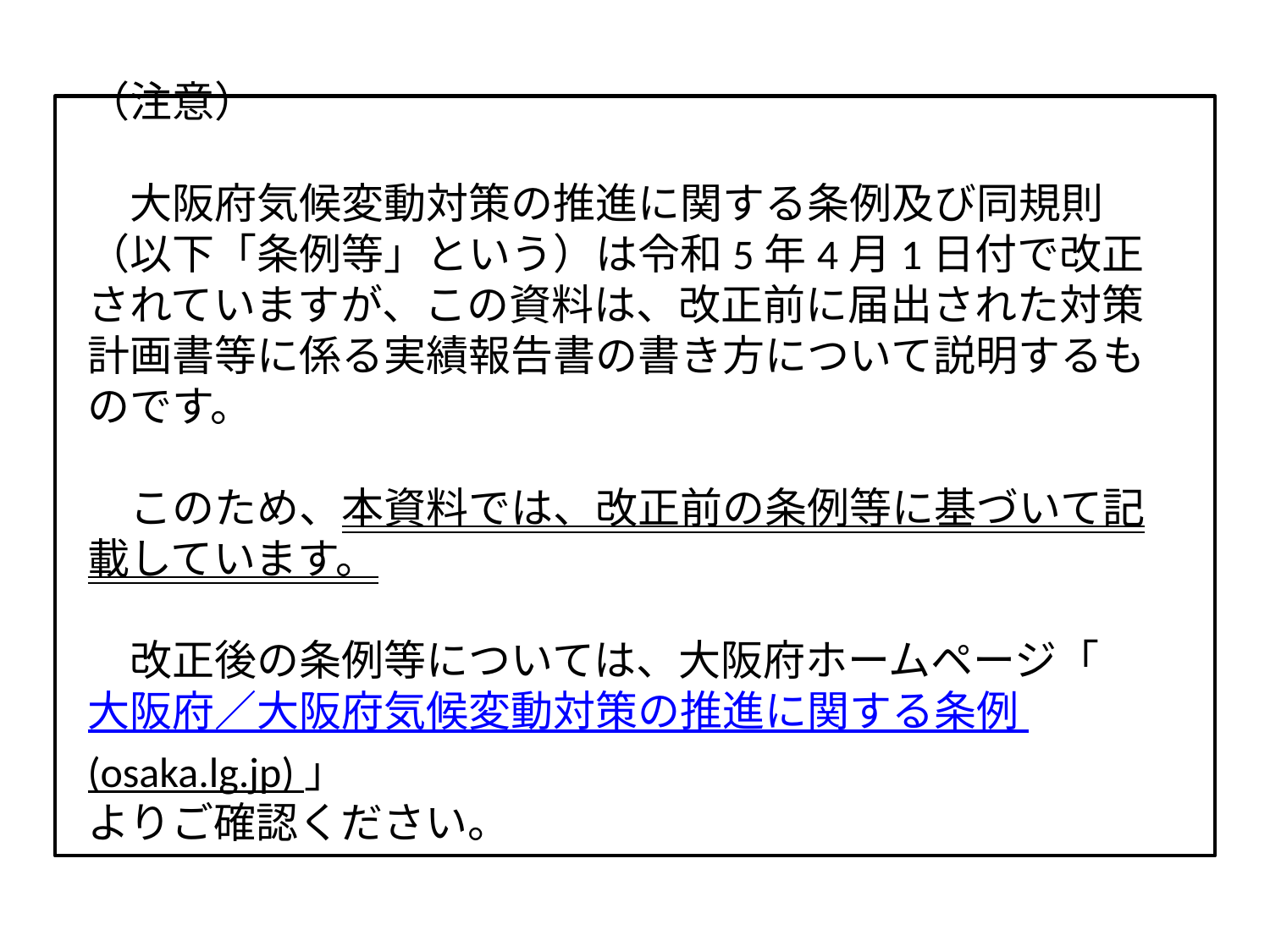

# （注意） 　大阪府気候変動対策の推進に関する条例及び同規則（以下「条例等」という）は令和5年4月1日付で改正されていますが、この資料は、改正前に届出された対策計画書等に係る実績報告書の書き方について説明するものです。 　このため、本資料では、改正前の条例等に基づいて記載しています。 　改正後の条例等については、大阪府ホームページ「大阪府／大阪府気候変動対策の推進に関する条例 (osaka.lg.jp) 」 よりご確認ください。